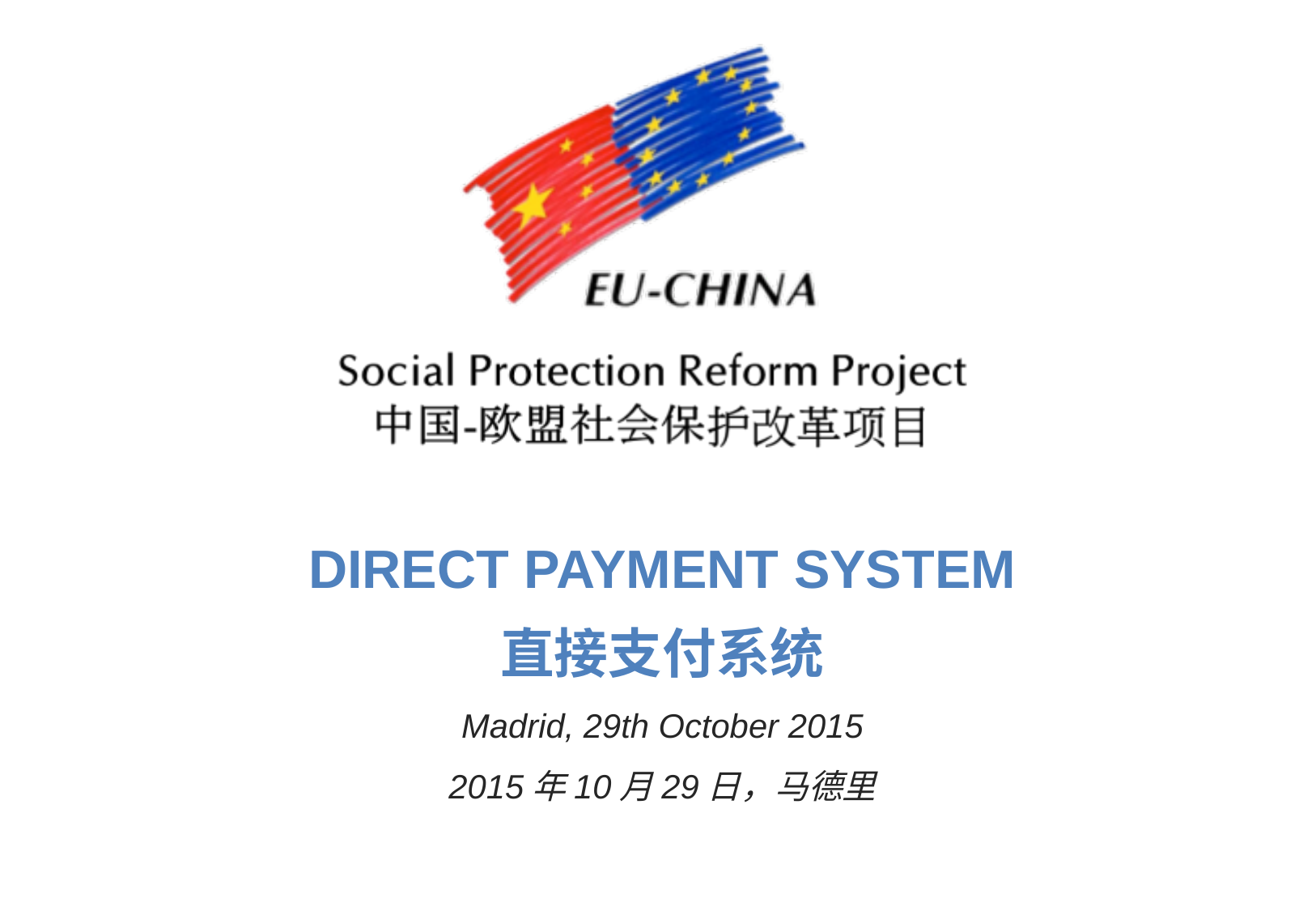

DIRECT PAYMENT SYSTEM
直接支付系统
Madrid, 29th October 2015
2015年10月29日，马德里